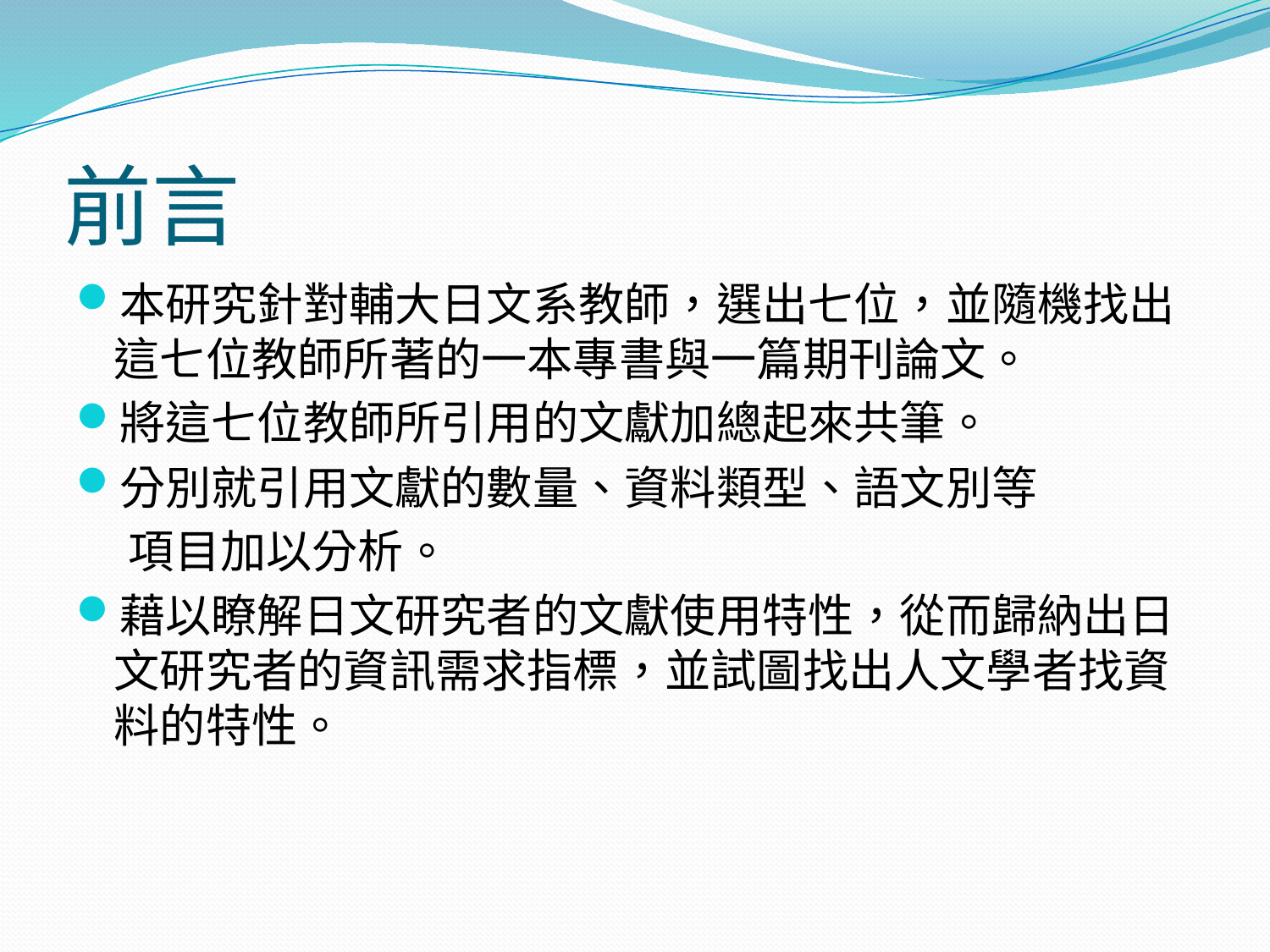

# 前言
本研究針對輔大日文系教師，選出七位，並隨機找出這七位教師所著的一本專書與一篇期刊論文。
將這七位教師所引用的文獻加總起來共筆。
分別就引用文獻的數量、資料類型、語文別等
    項目加以分析。
藉以瞭解日文研究者的文獻使用特性，從而歸納出日文研究者的資訊需求指標，並試圖找出人文學者找資料的特性。